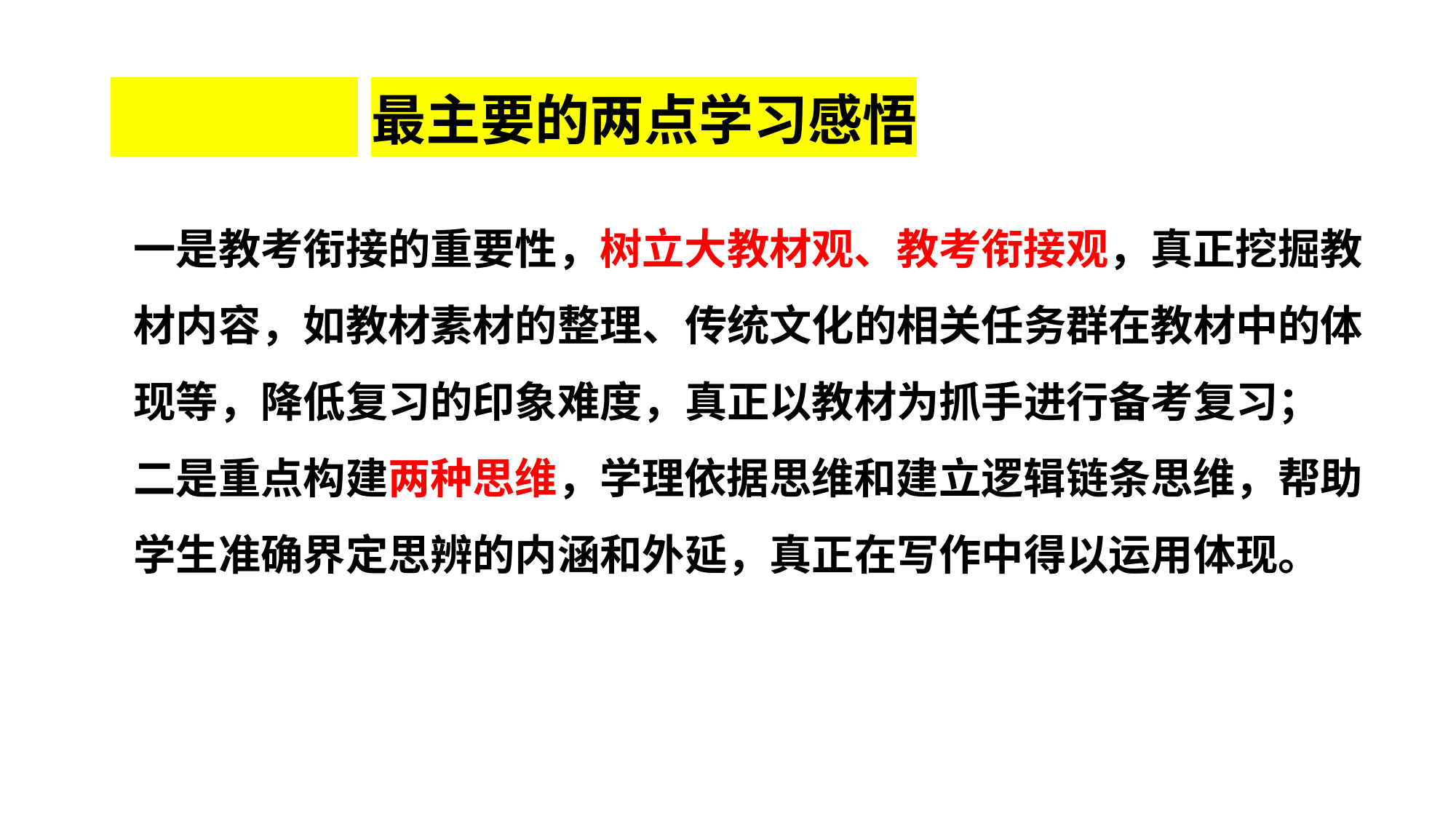

# 最主要的两点学习感悟
一是教考衔接的重要性，树立大教材观、教考衔接观，真正挖掘教材内容，如教材素材的整理、传统文化的相关任务群在教材中的体现等，降低复习的印象难度，真正以教材为抓手进行备考复习；
二是重点构建两种思维，学理依据思维和建立逻辑链条思维，帮助学生准确界定思辨的内涵和外延，真正在写作中得以运用体现。